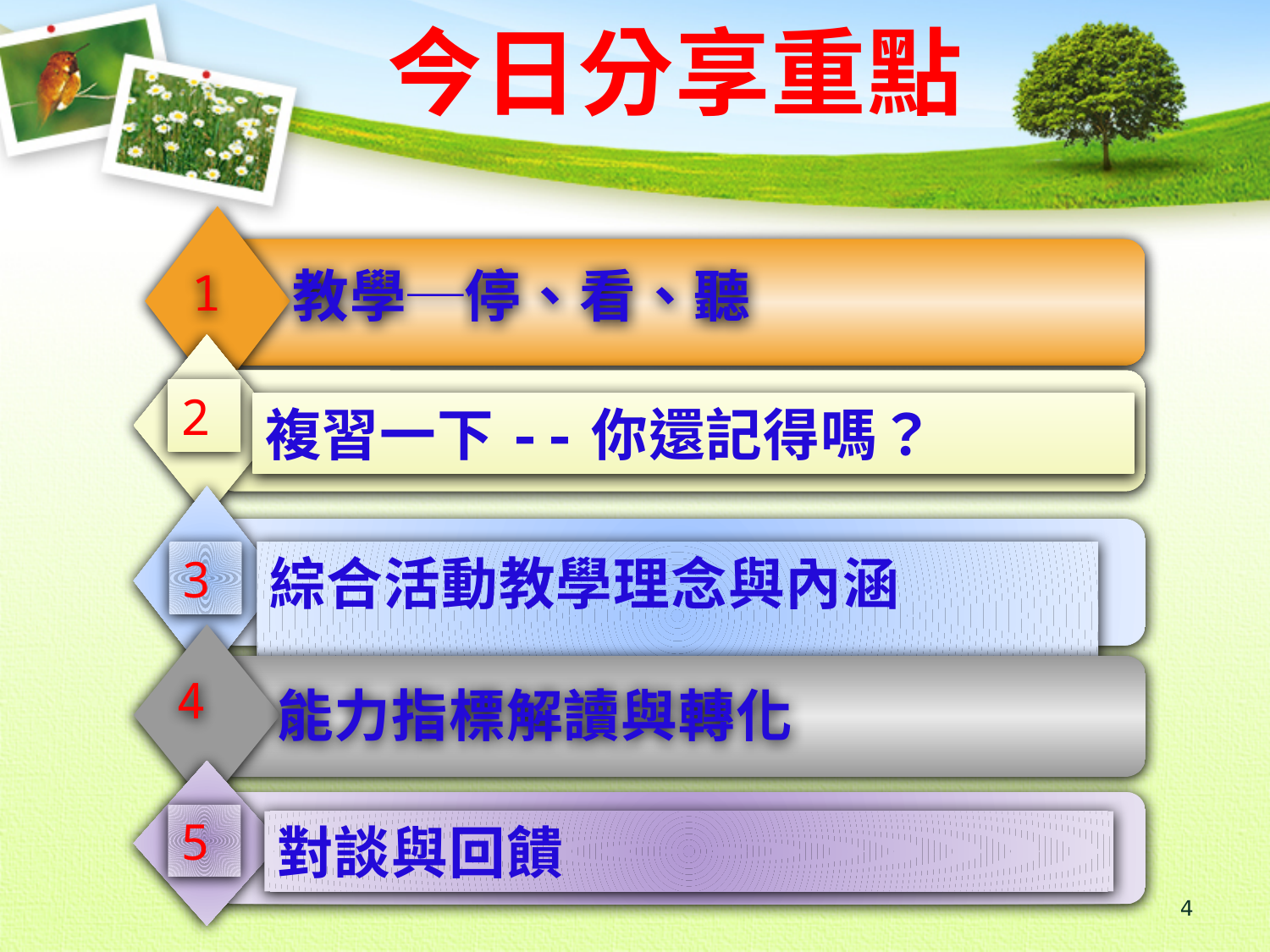

# 今日分享重點

教學─停、看、聽
1

2
複習一下--你還記得嗎？

綜合活動教學理念與內涵

3

4
能力指標解讀與轉化

5
對談與回饋
4